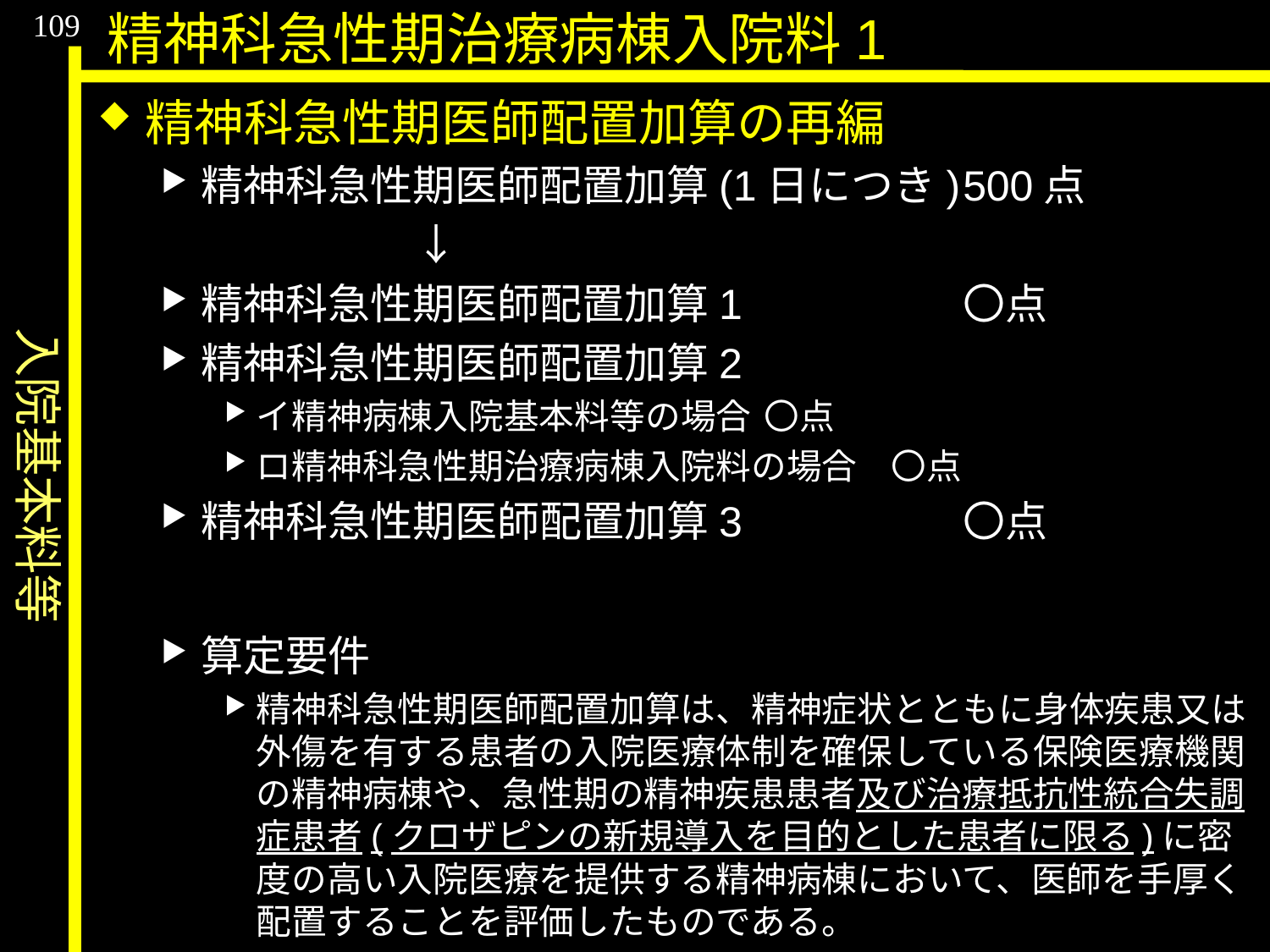

入院基本料等
109
精神科急性期治療病棟入院料1

精神科急性期医師配置加算の再編
精神科急性期医師配置加算(1日につき)	500点
　　　　　　↓
精神科急性期医師配置加算1		〇点
精神科急性期医師配置加算2
イ精神病棟入院基本料等の場合	〇点
ロ精神科急性期治療病棟入院料の場合	〇点
精神科急性期医師配置加算3		〇点

算定要件
精神科急性期医師配置加算は、精神症状とともに身体疾患又は外傷を有する患者の入院医療体制を確保している保険医療機関の精神病棟や、急性期の精神疾患患者及び治療抵抗性統合失調症患者(クロザピンの新規導入を目的とした患者に限る)に密度の高い入院医療を提供する精神病棟において、医師を手厚く配置することを評価したものである。